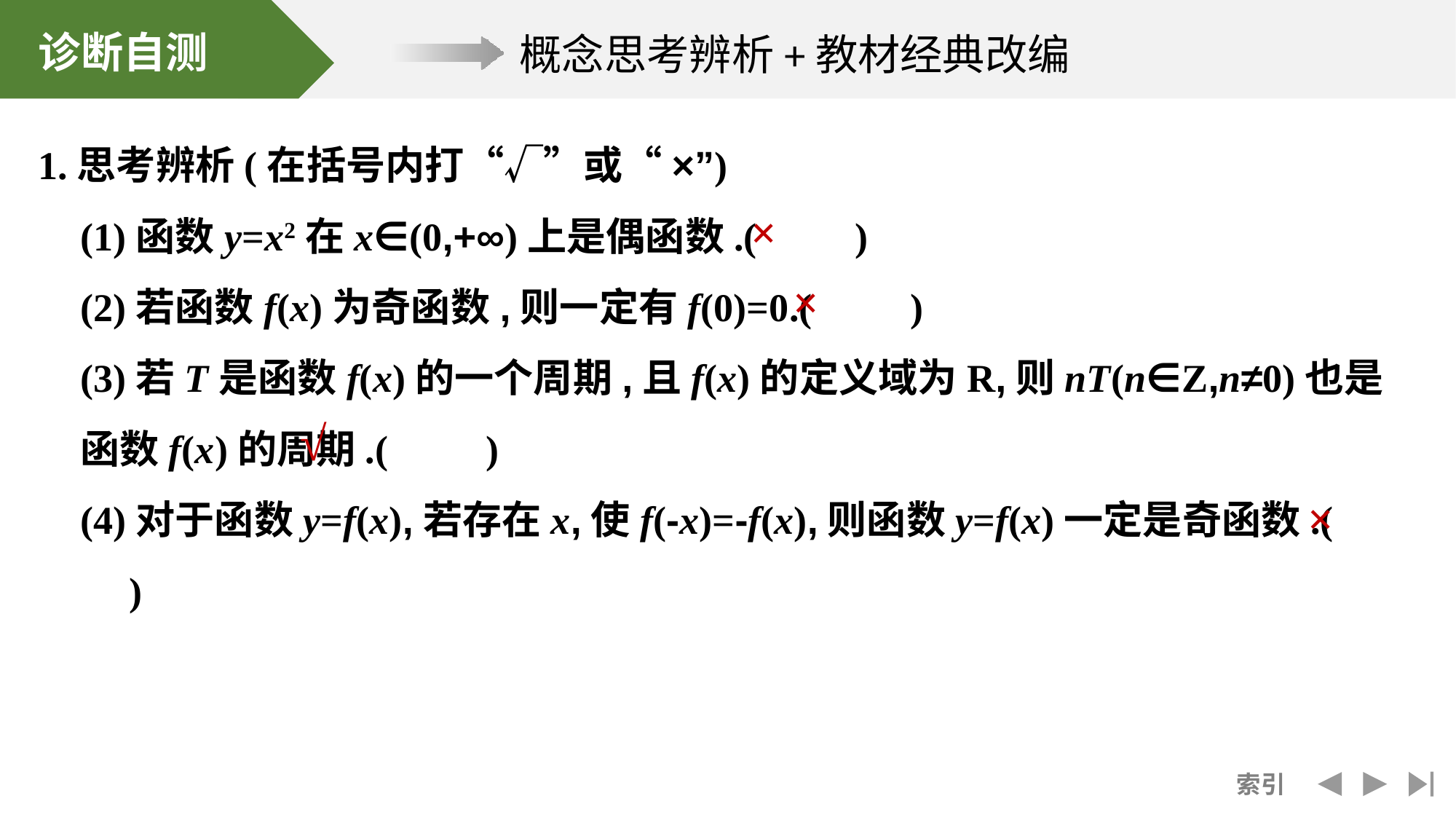

1.思考辨析(在括号内打“√”或“×”)
	(1)函数y=x2在x∈(0,+∞)上是偶函数.(　　)
	(2)若函数f(x)为奇函数,则一定有f(0)=0.(　　)
	(3)若T是函数f(x)的一个周期,且f(x)的定义域为R,则nT(n∈Z,n≠0)也是函数f(x)的周期.(　　)
	(4)对于函数y=f(x),若存在x,使f(-x)=-f(x),则函数y=f(x)一定是奇函数.(　　)
×
×
√
×